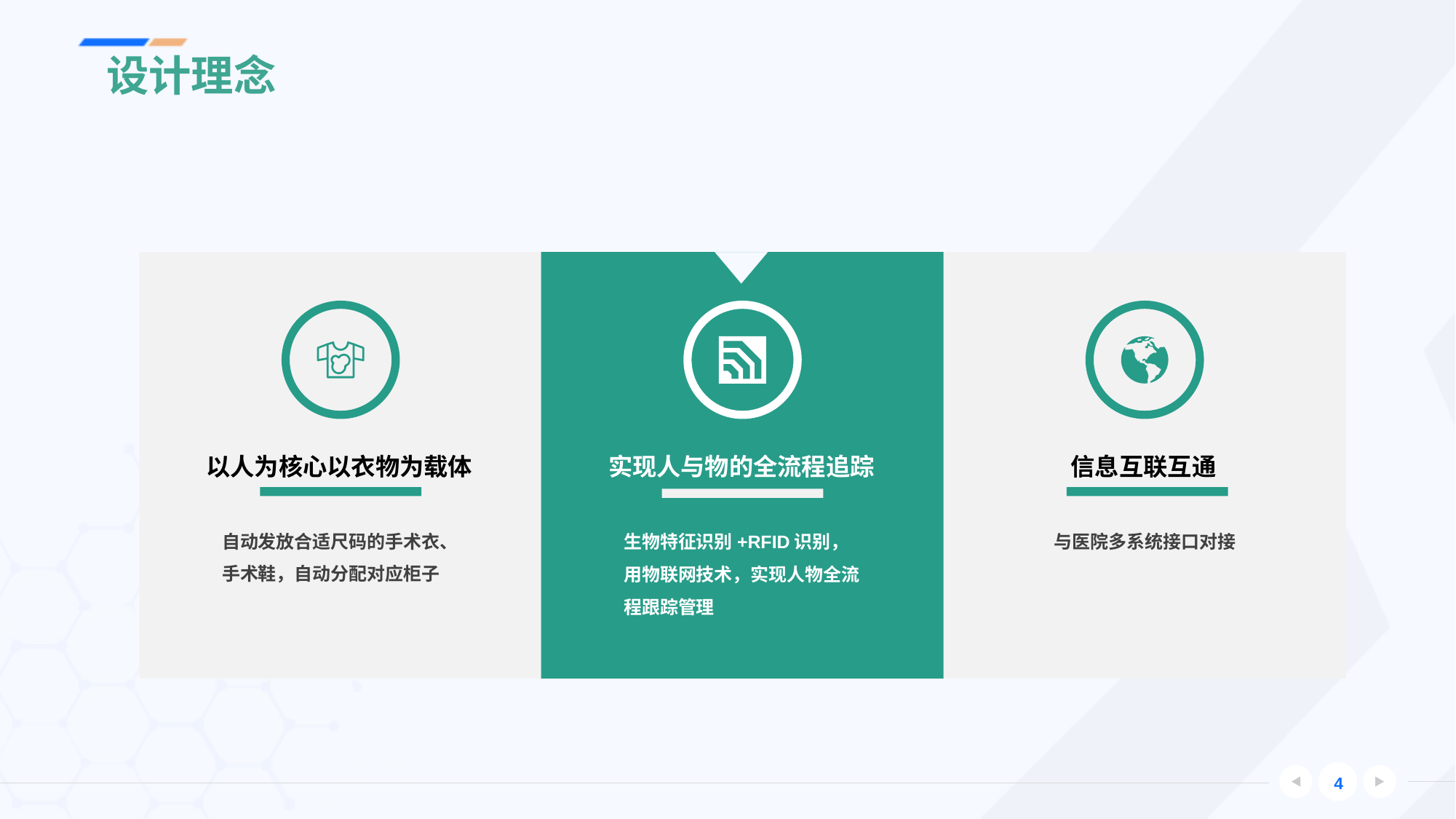

# 设计理念

以人为核心以衣物为载体
实现人与物的全流程追踪
信息互联互通
自动发放合适尺码的手术衣、手术鞋，自动分配对应柜子
生物特征识别+RFID识别，用物联网技术，实现人物全流程跟踪管理
与医院多系统接口对接